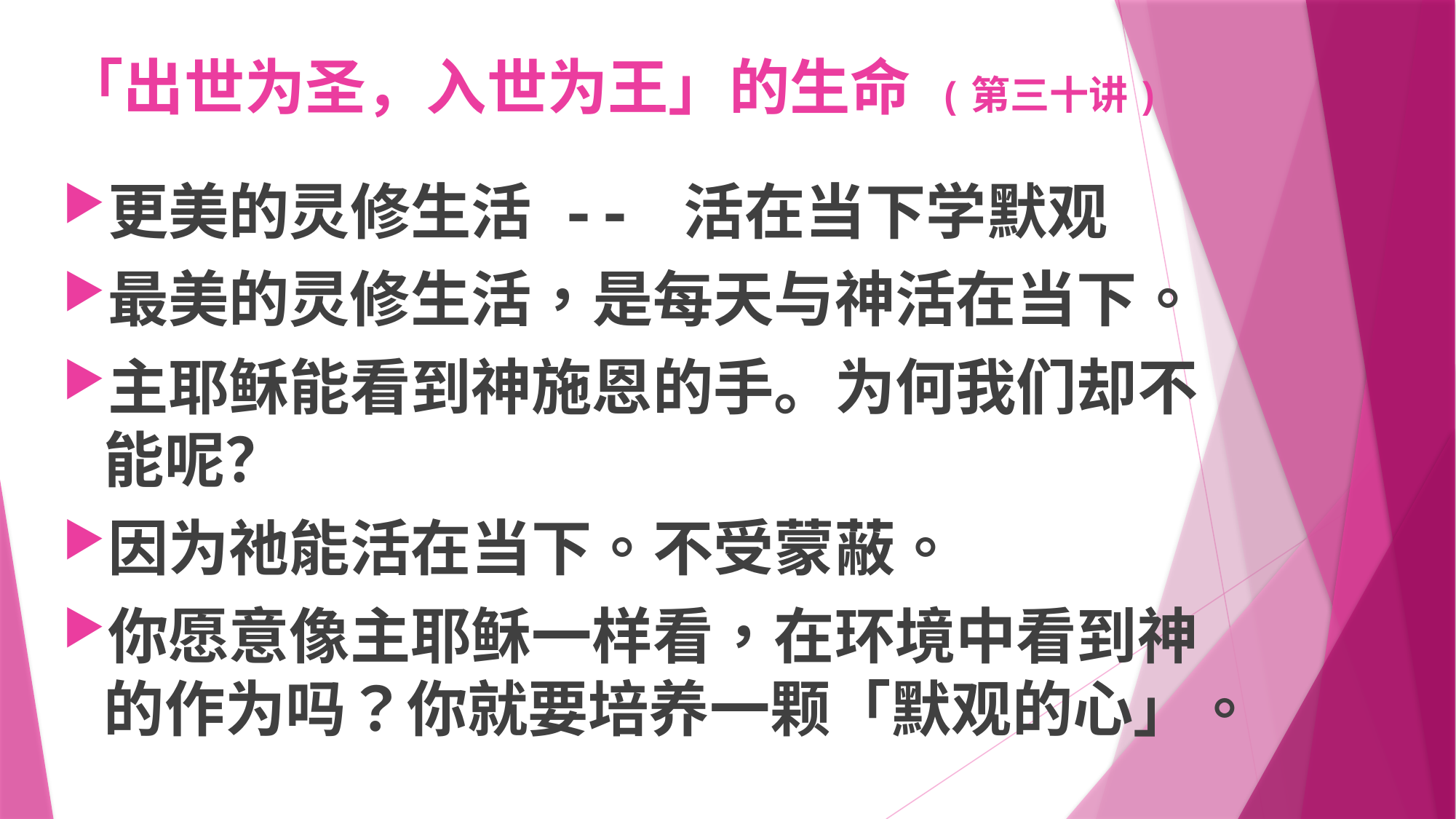

# 「出世为圣，入世为王」的生命 (第三十讲)
更美的灵修生活 -- 活在当下学默观
最美的灵修生活，是每天与神活在当下。
主耶稣能看到神施恩的手。为何我们却不能呢？
因为祂能活在当下。不受蒙蔽。
你愿意像主耶稣一样看，在环境中看到神的作为吗？你就要培养一颗「默观的心」。